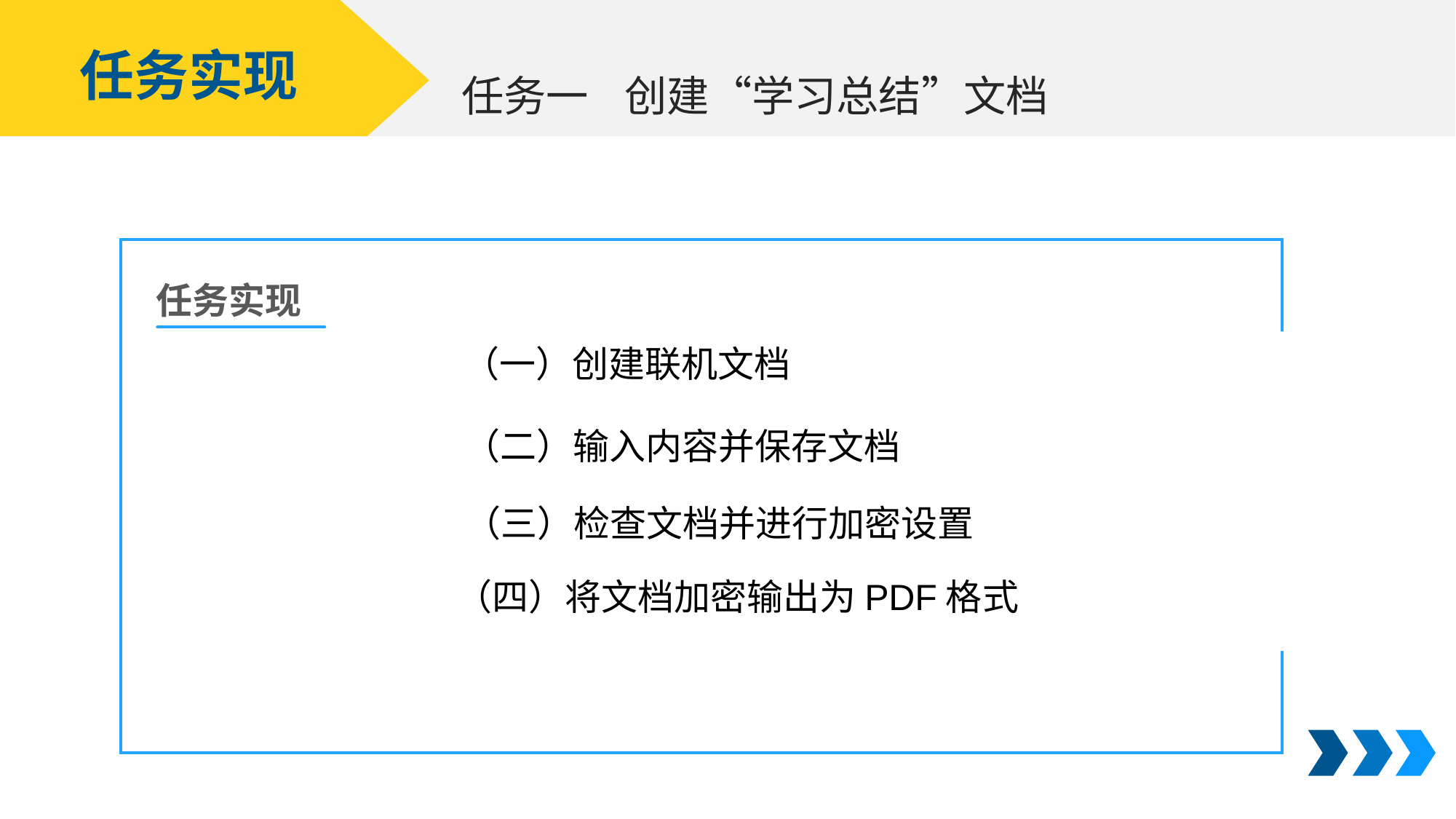

任务实现
创建“学习总结”文档
任务一

任务实现

（一）创建联机文档
（二）输入内容并保存文档
（三）检查文档并进行加密设置
（四）将文档加密输出为PDF格式